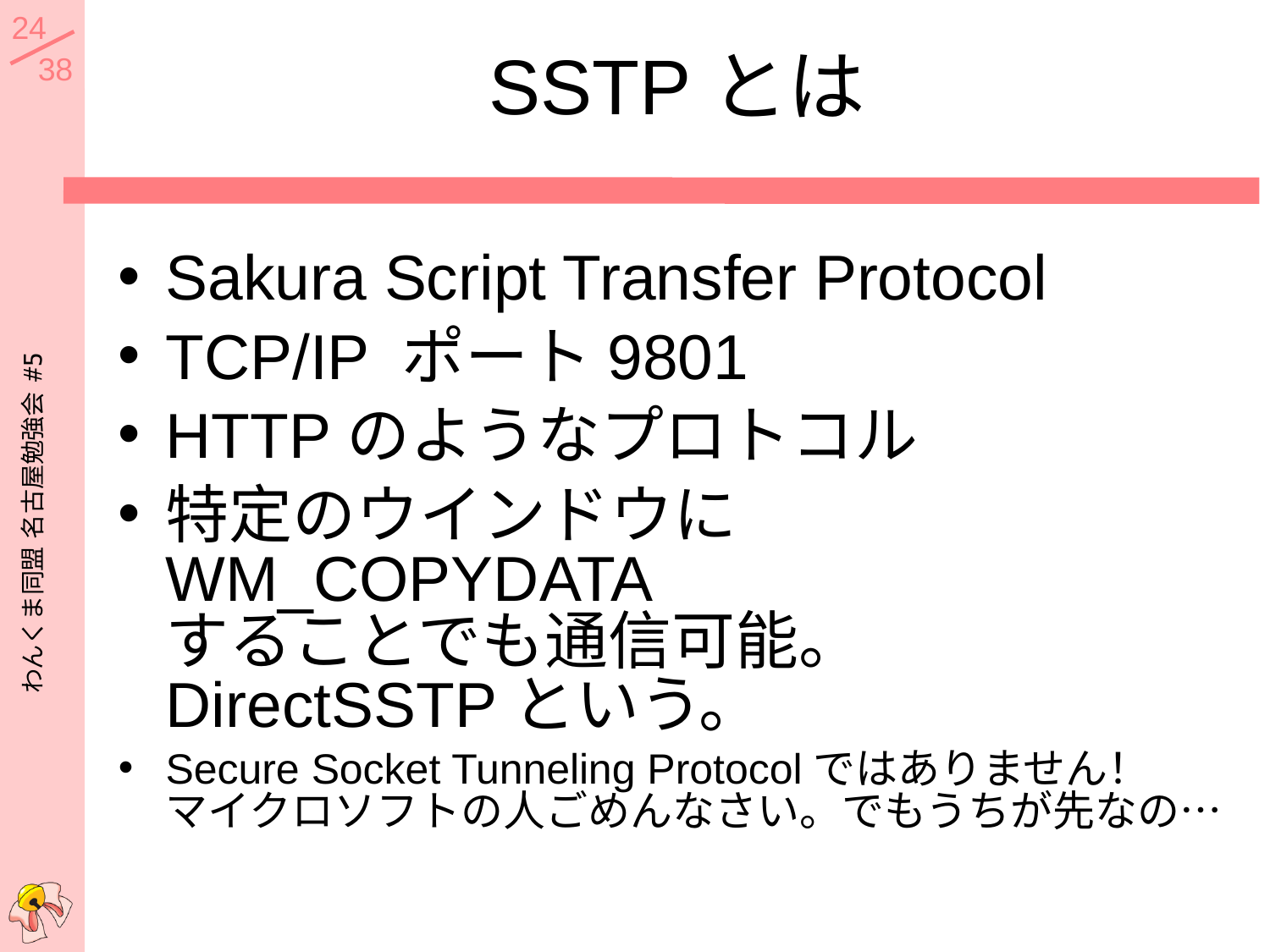

# SSTPとは

Sakura Script Transfer Protocol
TCP/IP ポート9801
HTTPのようなプロトコル
特定のウインドウにWM_COPYDATA
することでも通信可能。
DirectSSTPという。
Secure Socket Tunneling Protocolではありません！
マイクロソフトの人ごめんなさい。でもうちが先なの…
わんくま同盟 名古屋勉強会 #5